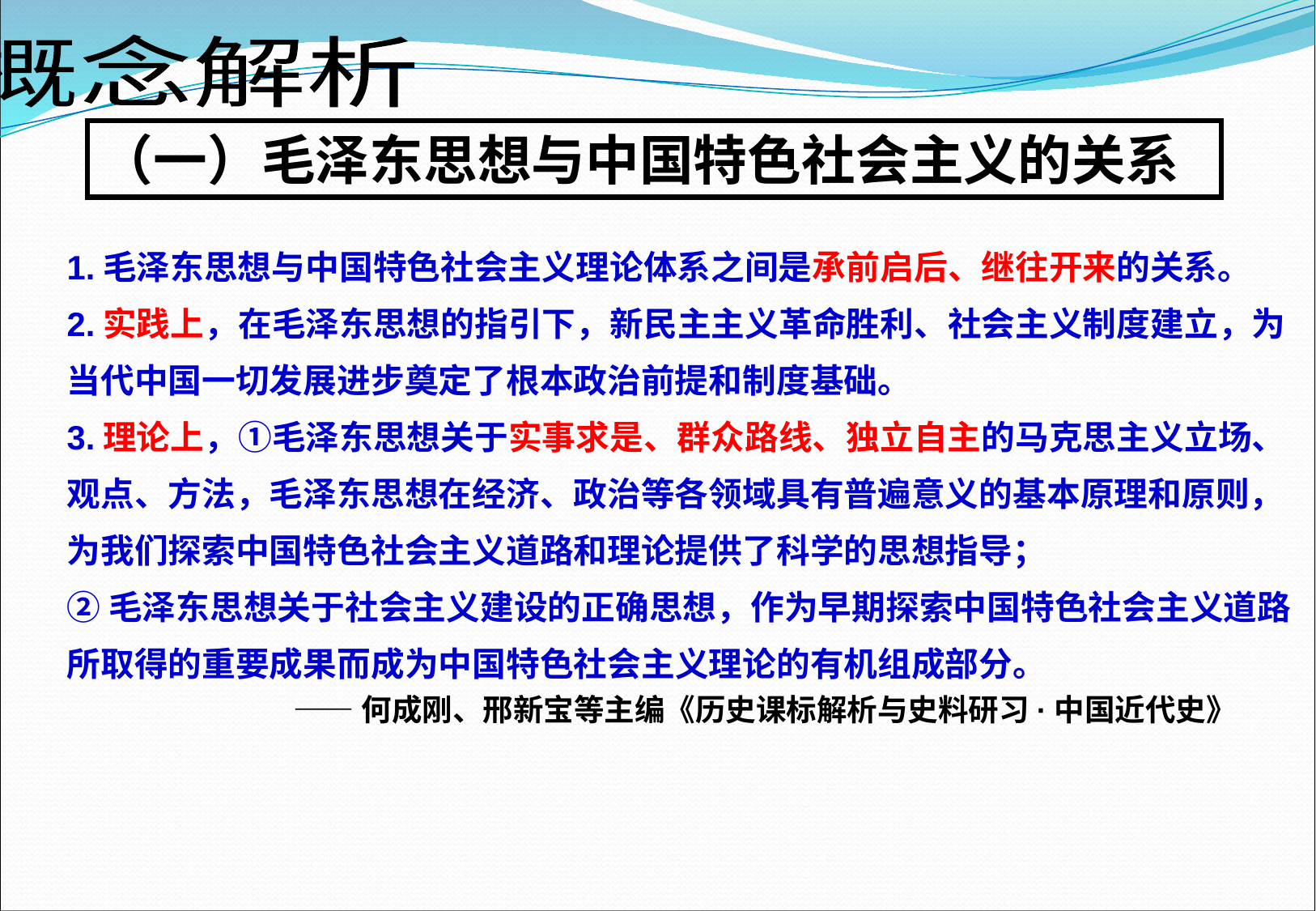

概念解析
（一）毛泽东思想与中国特色社会主义的关系

1.毛泽东思想与中国特色社会主义理论体系之间是承前启后、继往开来的关系。
2.实践上，在毛泽东思想的指引下，新民主主义革命胜利、社会主义制度建立，为当代中国一切发展进步奠定了根本政治前提和制度基础。
3.理论上，①毛泽东思想关于实事求是、群众路线、独立自主的马克思主义立场、观点、方法，毛泽东思想在经济、政治等各领域具有普遍意义的基本原理和原则，为我们探索中国特色社会主义道路和理论提供了科学的思想指导；
②毛泽东思想关于社会主义建设的正确思想，作为早期探索中国特色社会主义道路所取得的重要成果而成为中国特色社会主义理论的有机组成部分。
                                 ——何成刚、邢新宝等主编《历史课标解析与史料研习·中国近代史》